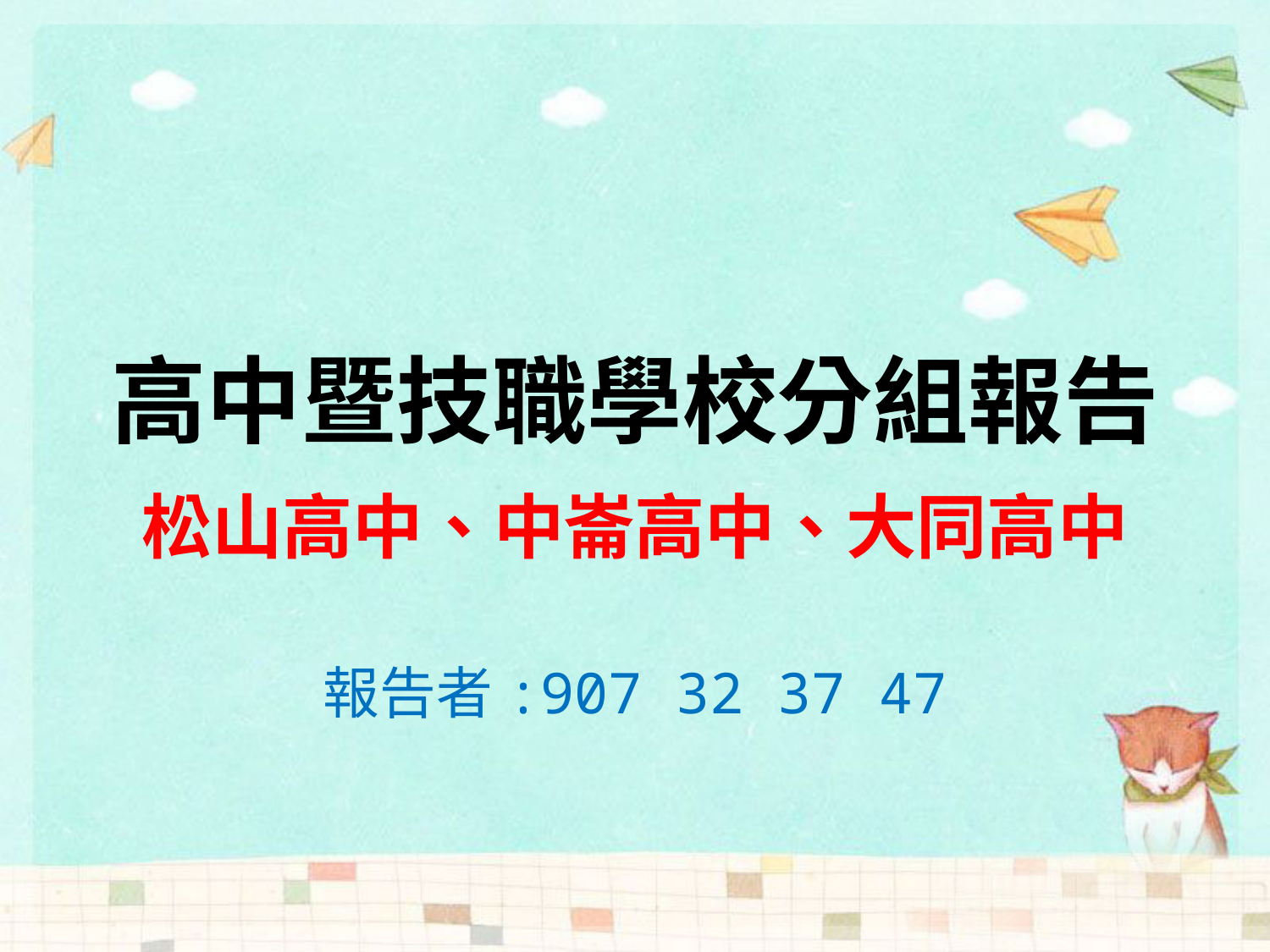

# 高中暨技職學校分組報告
松山高中、中崙高中、大同高中

報告者:907 32 37 47